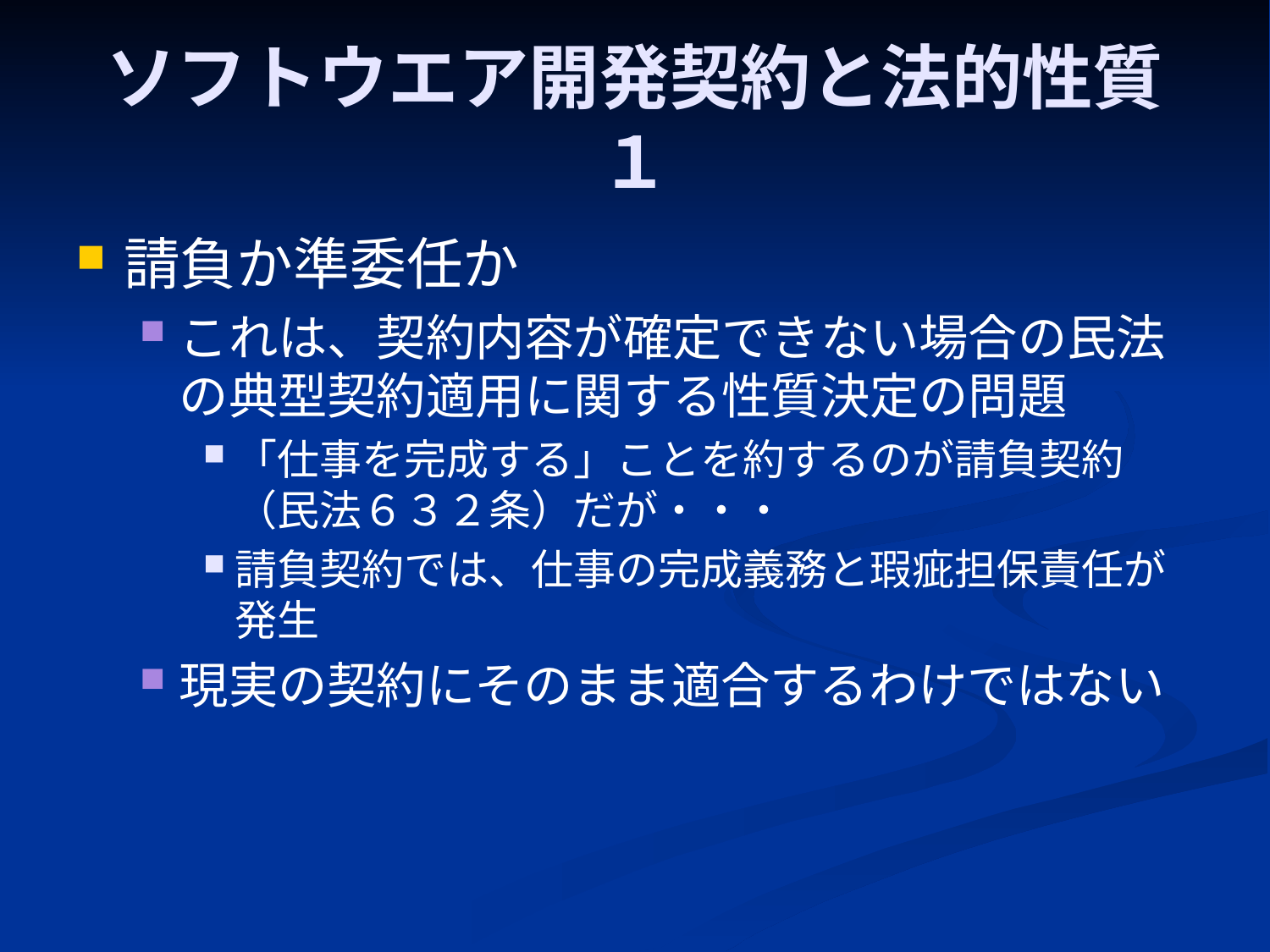

# ソフトウエア開発契約と法的性質１
請負か準委任か
これは、契約内容が確定できない場合の民法の典型契約適用に関する性質決定の問題
「仕事を完成する」ことを約するのが請負契約（民法６３２条）だが・・・
請負契約では、仕事の完成義務と瑕疵担保責任が発生
現実の契約にそのまま適合するわけではない